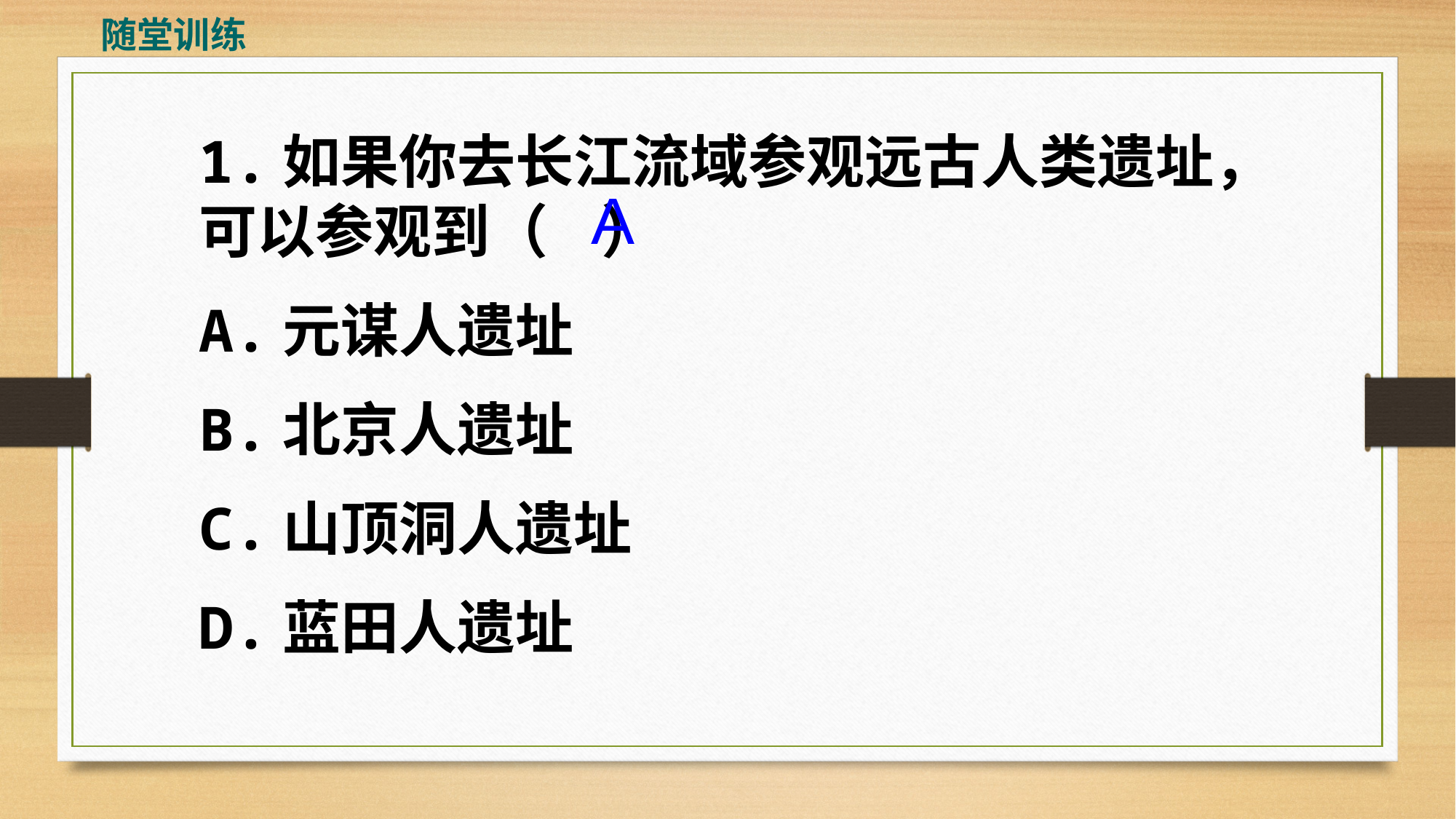

随堂训练
1.如果你去长江流域参观远古人类遗址，可以参观到（    ）
A.元谋人遗址
B.北京人遗址
C.山顶洞人遗址
D.蓝田人遗址
A